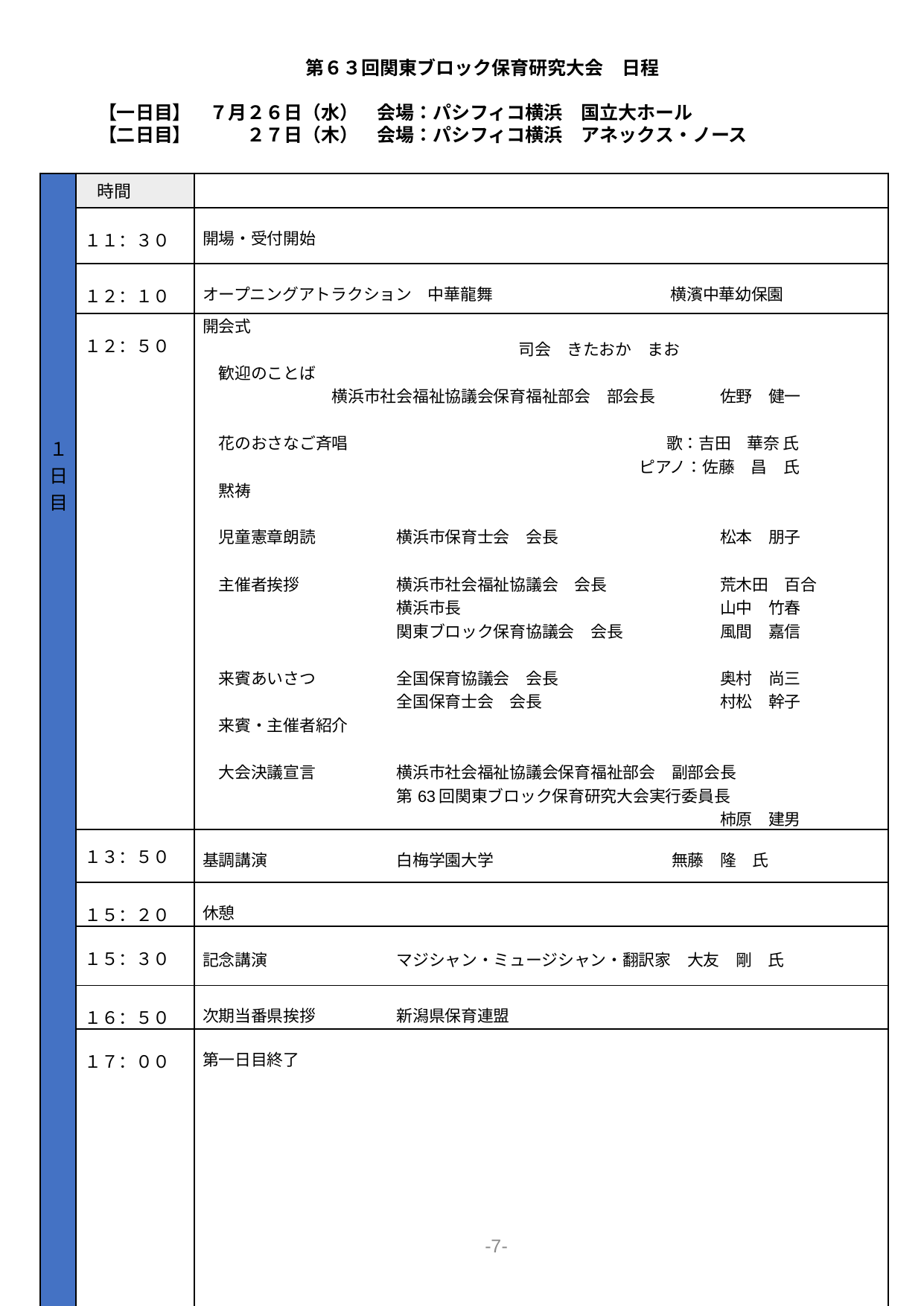

第６３回関東ブロック保育研究大会　日程​

【一日目】　７月２６日（水）　会場：パシフィコ横浜　国立大ホール​
【二日目】　　　２７日（木）　会場：パシフィコ横浜　アネックス・ノース​

| １日目 | 時間 |  |
| --- | --- | --- |
|  | １１：３０ | 開場・受付開始 |
|  | １２：１０ | オープニングアトラクション　中華龍舞　　　　　　　　　　　横濱中華幼保園 |
|  | １２：５０ | 開会式　　　　　　　　　　　　　　　　　       　                                                                       　　　司会　きたおか　まお 　歓迎のことば　　 　　　　　　　　横浜市社会福祉協議会保育福祉部会　部会長　　　　佐野　健一 　 　花のおさなご斉唱　　　　　　　　　　　　　　   　　　　　歌：吉田　華奈 氏　 　　　　　　　　　　　　　　　　　　　　　　　　　　　ピアノ：佐藤　昌　氏 　黙祷 　 　児童憲章朗読　　　　　横浜市保育士会　会長　　　　　　　　　　松本　朋子 　 　主催者挨拶　　　　　　横浜市社会福祉協議会　会長　　　　　　　荒木田　百合 　　　　　　　　　　　　横浜市長　　　　　　　　　　　　　　　　山中　竹春 　　　　　　　　　　　　関東ブロック保育協議会　会長　　　　　　風間　嘉信 　　 　来賓あいさつ　　　　　全国保育協議会　会長　　　　　　　　　　奥村　尚三 　　　　　　　　　　　　全国保育士会　会長　　　　　　　　　　　村松　幹子 　来賓・主催者紹介 　 　大会決議宣言　　　　　横浜市社会福祉協議会保育福祉部会　副部会長 　　　　　　　　　　　　第63回関東ブロック保育研究大会実行委員長　 　　　　　　　　　　　　　　　　　　　　　　　　　　　　　　　　柿原　建男 |
|  | １３：５０ | 基調講演　　　　　　　　白梅学園大学　　　　　　　　　　　無藤　隆　氏 |
|  | １５：２０ | 休憩 |
|  | １５：３０ | 記念講演　　　　　　　　マジシャン・ミュージシャン・翻訳家　大友　剛　氏 |
|  | １６：５０ | 次期当番県挨拶　　　　　新潟県保育連盟 |
|  | １７：００ | 第一日目終了 |
| ２日目 | ９：００ | 受付開始　　（各分科会会場にて） |
|  | ９：３０ | 分科会討議　（各分科会　昼食休憩あり） |
|  | １５：００ | 閉会・解散 |
-7-